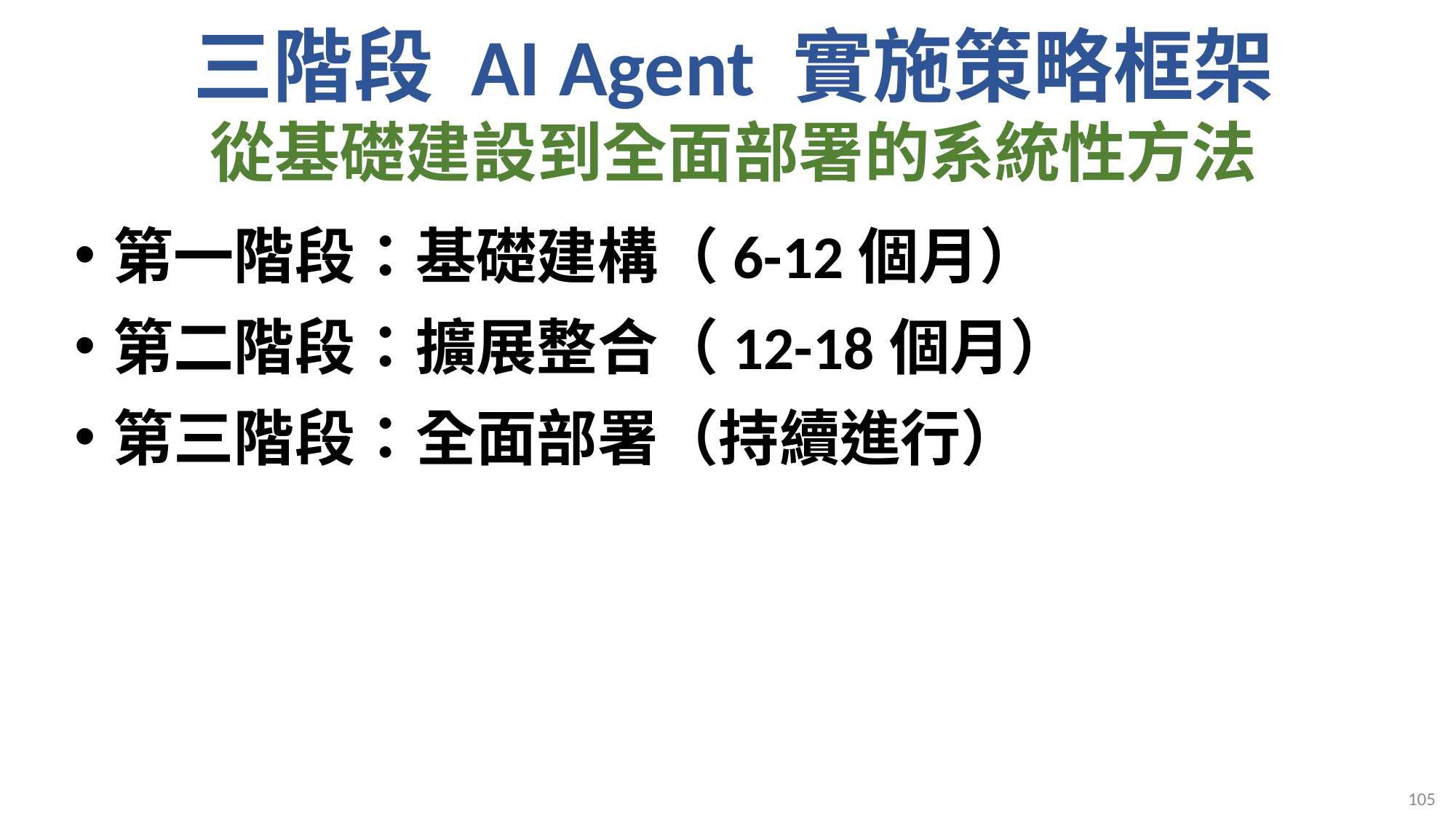

# 三階段 AI Agent 實施策略框架 從基礎建設到全面部署的系統性方法
第一階段：基礎建構（6-12個月）
第二階段：擴展整合（12-18個月）
第三階段：全面部署（持續進行）
105